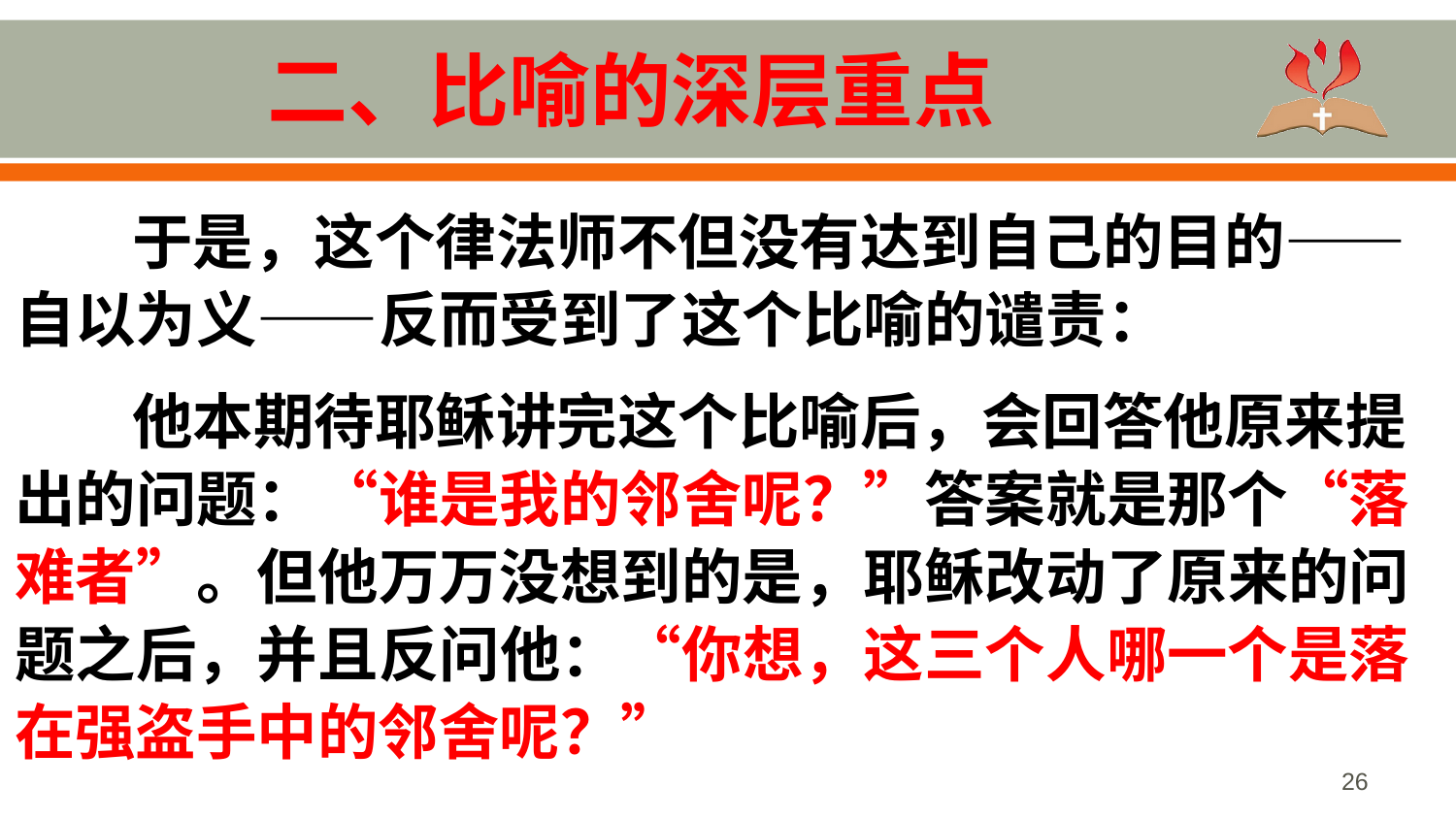

# 二、比喻的深层重点
于是，这个律法师不但没有达到自己的目的——自以为义——反而受到了这个比喻的谴责：
他本期待耶稣讲完这个比喻后，会回答他原来提出的问题：“谁是我的邻舍呢？”答案就是那个“落难者”。但他万万没想到的是，耶稣改动了原来的问题之后，并且反问他：“你想，这三个人哪一个是落在强盗手中的邻舍呢？”

26